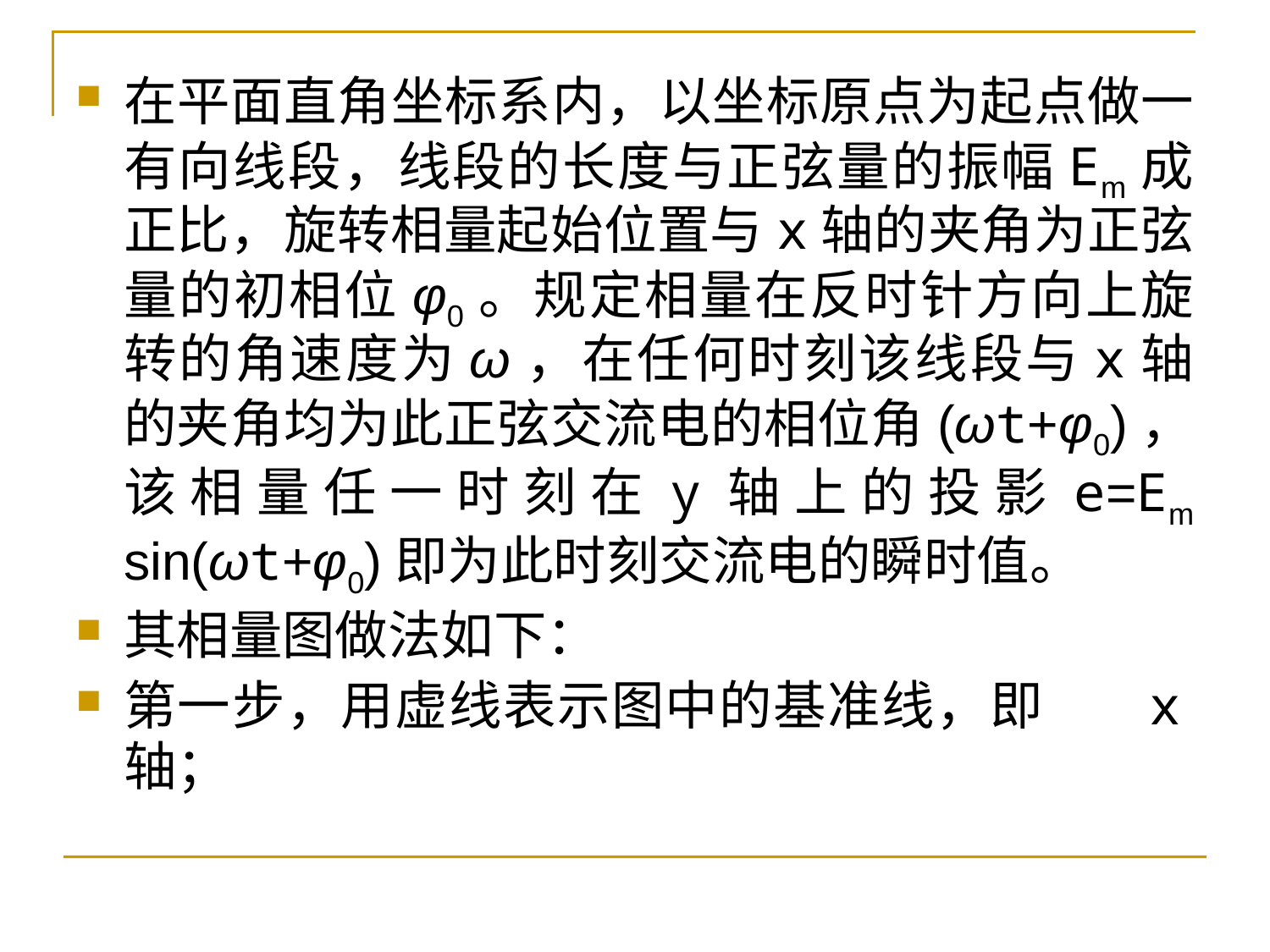

在平面直角坐标系内，以坐标原点为起点做一有向线段，线段的长度与正弦量的振幅Em成正比，旋转相量起始位置与x轴的夹角为正弦量的初相位φ0。规定相量在反时针方向上旋转的角速度为ω，在任何时刻该线段与x轴的夹角均为此正弦交流电的相位角(ωt+φ0)，该相量任一时刻在y轴上的投影e=Em sin(ωt+φ0)即为此时刻交流电的瞬时值。
其相量图做法如下：
第一步，用虚线表示图中的基准线，即       x轴；